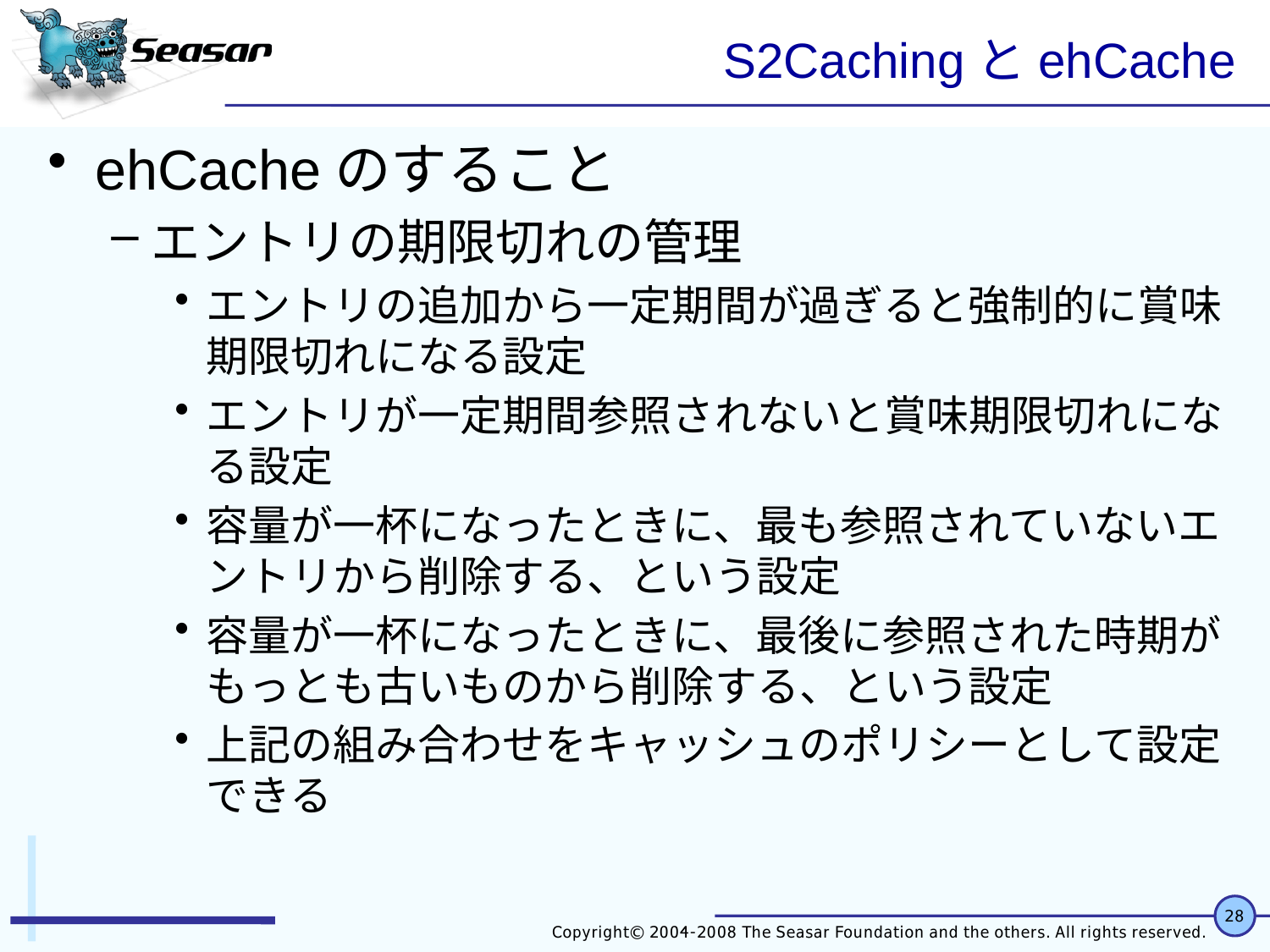

# S2CachingとehCache
ehCacheのすること
エントリの期限切れの管理
エントリの追加から一定期間が過ぎると強制的に賞味期限切れになる設定
エントリが一定期間参照されないと賞味期限切れになる設定
容量が一杯になったときに、最も参照されていないエントリから削除する、という設定
容量が一杯になったときに、最後に参照された時期がもっとも古いものから削除する、という設定
上記の組み合わせをキャッシュのポリシーとして設定できる